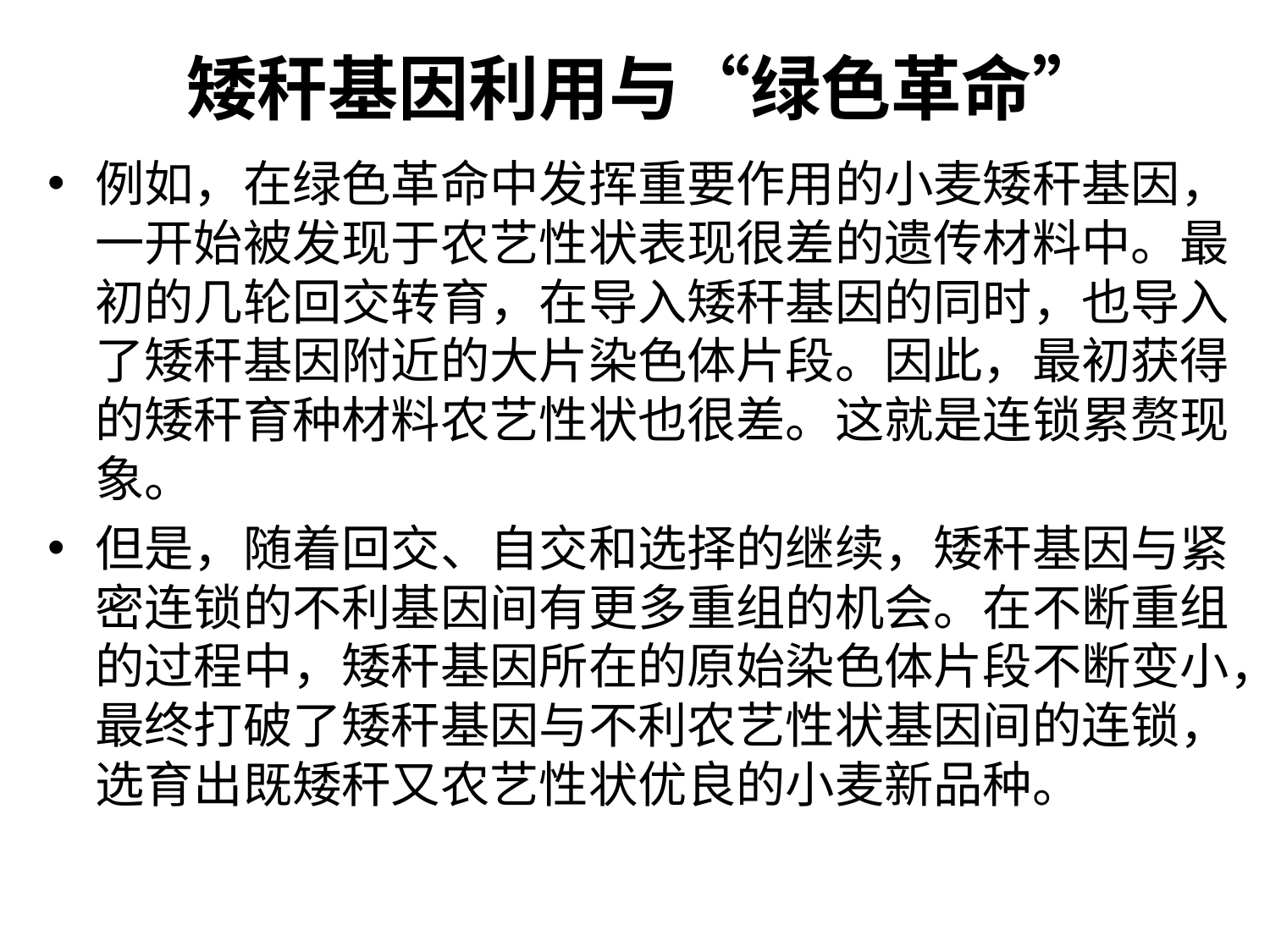

# 矮秆基因利用与“绿色革命”
例如，在绿色革命中发挥重要作用的小麦矮秆基因，一开始被发现于农艺性状表现很差的遗传材料中。最初的几轮回交转育，在导入矮秆基因的同时，也导入了矮秆基因附近的大片染色体片段。因此，最初获得的矮秆育种材料农艺性状也很差。这就是连锁累赘现象。
但是，随着回交、自交和选择的继续，矮秆基因与紧密连锁的不利基因间有更多重组的机会。在不断重组的过程中，矮秆基因所在的原始染色体片段不断变小，最终打破了矮秆基因与不利农艺性状基因间的连锁，选育出既矮秆又农艺性状优良的小麦新品种。